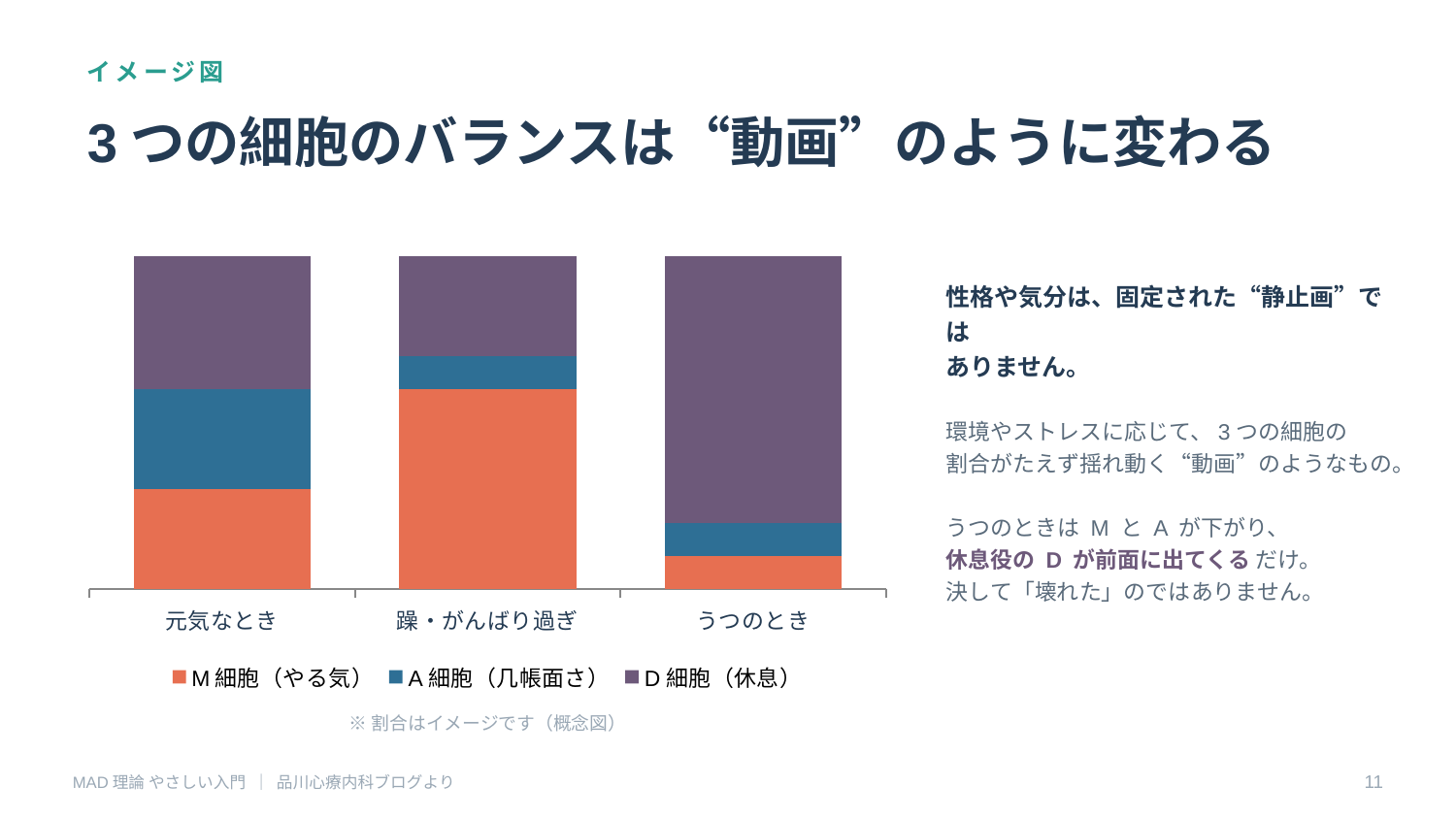

イメージ図
3つの細胞のバランスは“動画”のように変わる

### Chart

| Category | M細胞（やる気） | A細胞（几帳面さ） | D細胞（休息） |
|---|---|---|---|
| 元気なとき | 3.0 | 3.0 | 4.0 |
| 躁・がんばり過ぎ | 6.0 | 1.0 | 3.0 |
| うつのとき | 1.0 | 1.0 | 8.0 |
性格や気分は、固定された“静止画”では
ありません。

環境やストレスに応じて、3つの細胞の
割合がたえず揺れ動く“動画”のようなもの。

うつのときは M と A が下がり、
休息役の D が前面に出てくる だけ。
決して「壊れた」のではありません。
※割合はイメージです（概念図）
MAD理論 やさしい入門  ｜  品川心療内科ブログより
11